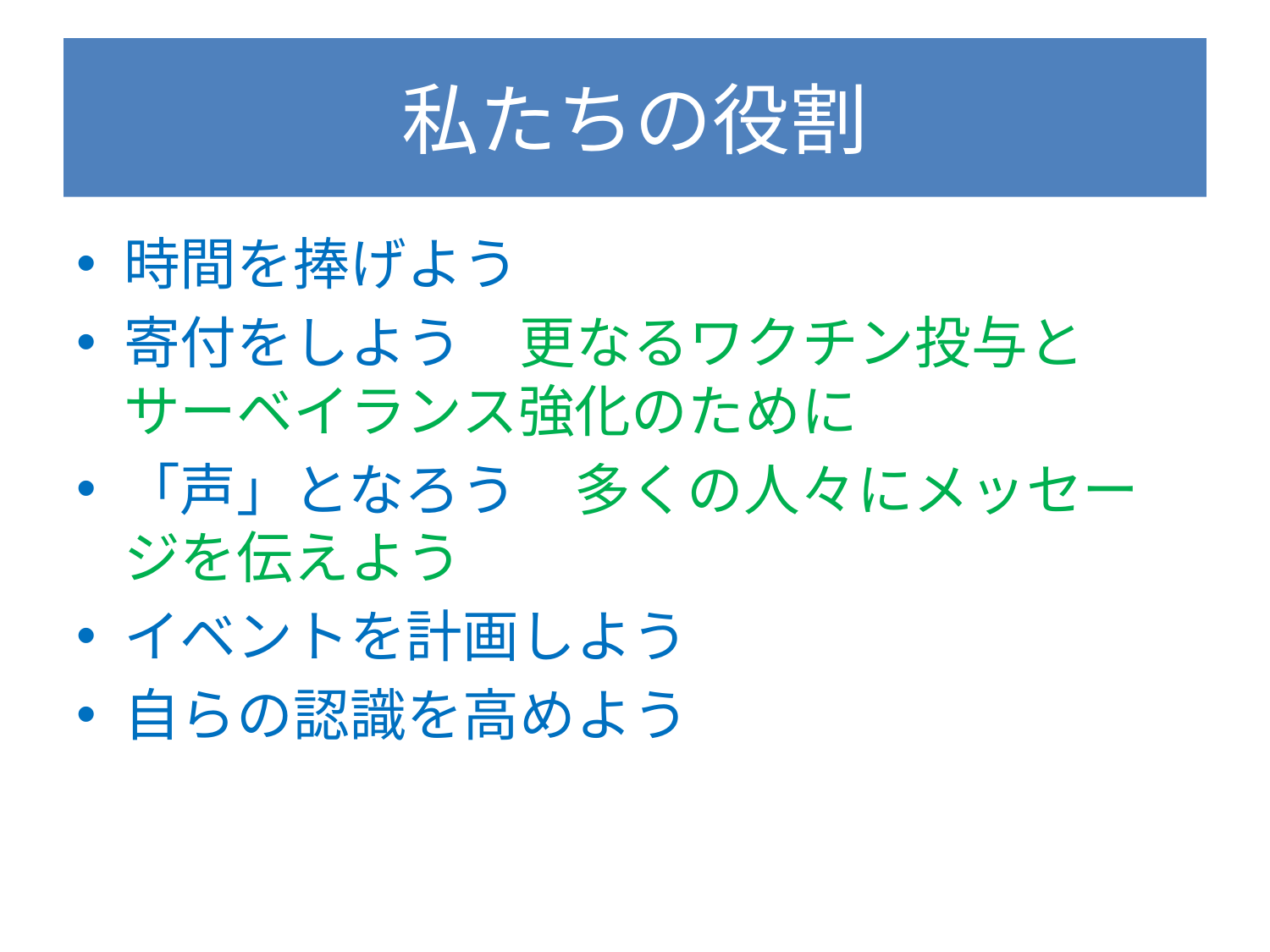

# 私たちの役割
時間を捧げよう
寄付をしよう　更なるワクチン投与とサーベイランス強化のために
「声」となろう　多くの人々にメッセージを伝えよう
イベントを計画しよう
自らの認識を高めよう